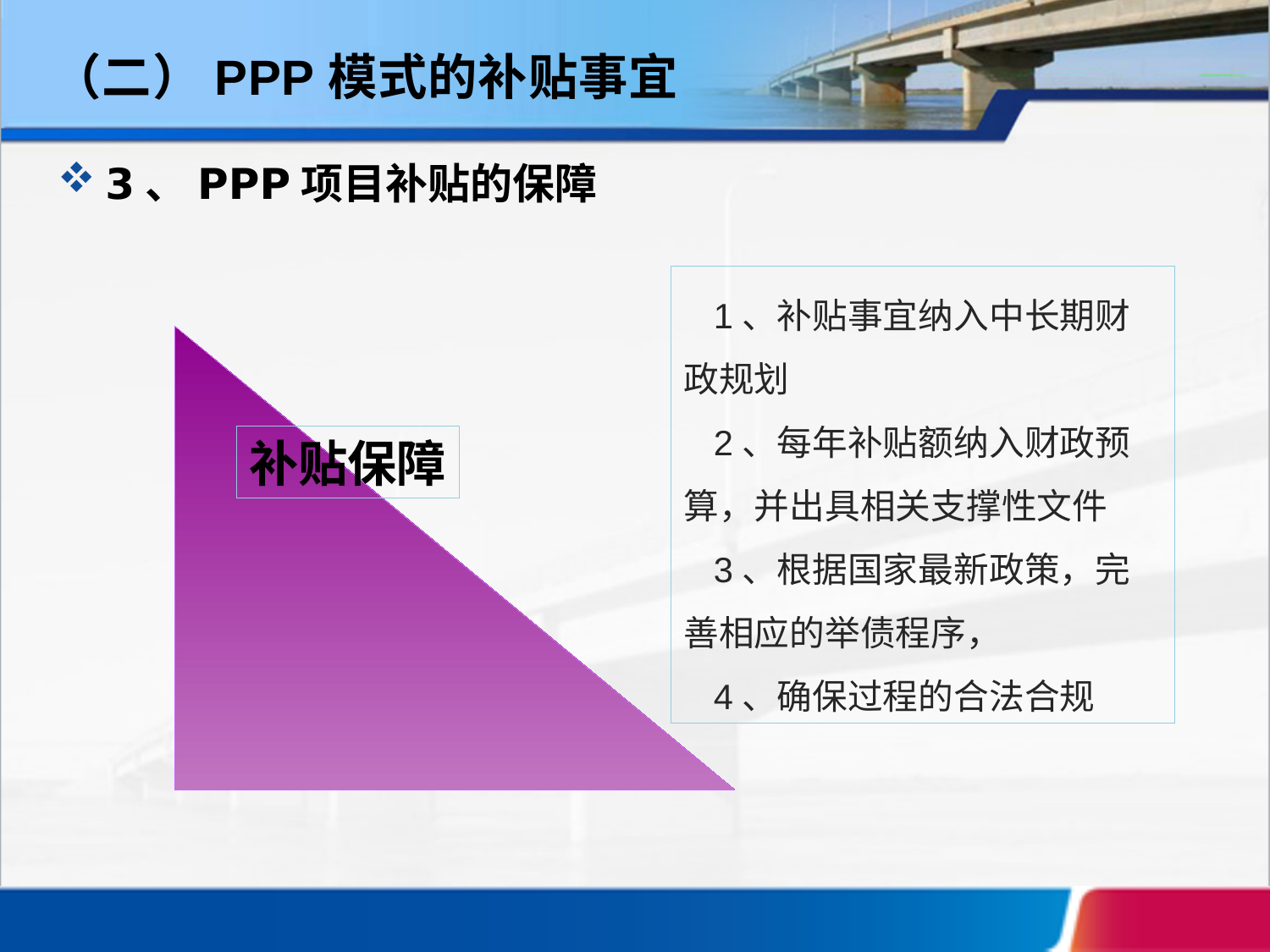

（二）PPP模式的补贴事宜
3、PPP项目补贴的保障
1、补贴事宜纳入中长期财政规划
2、每年补贴额纳入财政预算，并出具相关支撑性文件
3、根据国家最新政策，完善相应的举债程序，
4、确保过程的合法合规
补贴保障